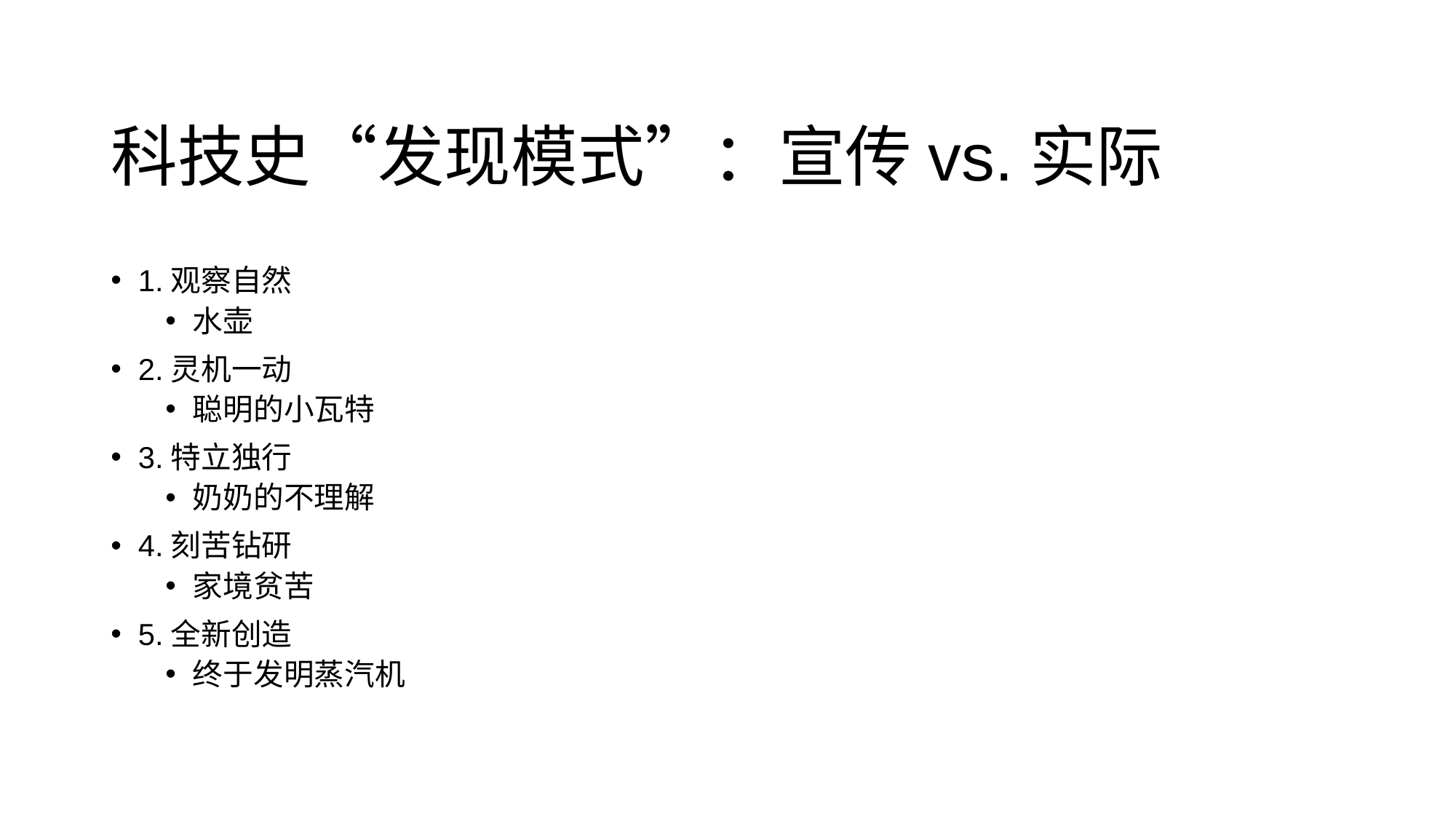

# 科技史“发现模式”：宣传vs.实际
1.观察自然
水壶
2.灵机一动
聪明的小瓦特
3.特立独行
奶奶的不理解
4.刻苦钻研
家境贫苦
5.全新创造
终于发明蒸汽机